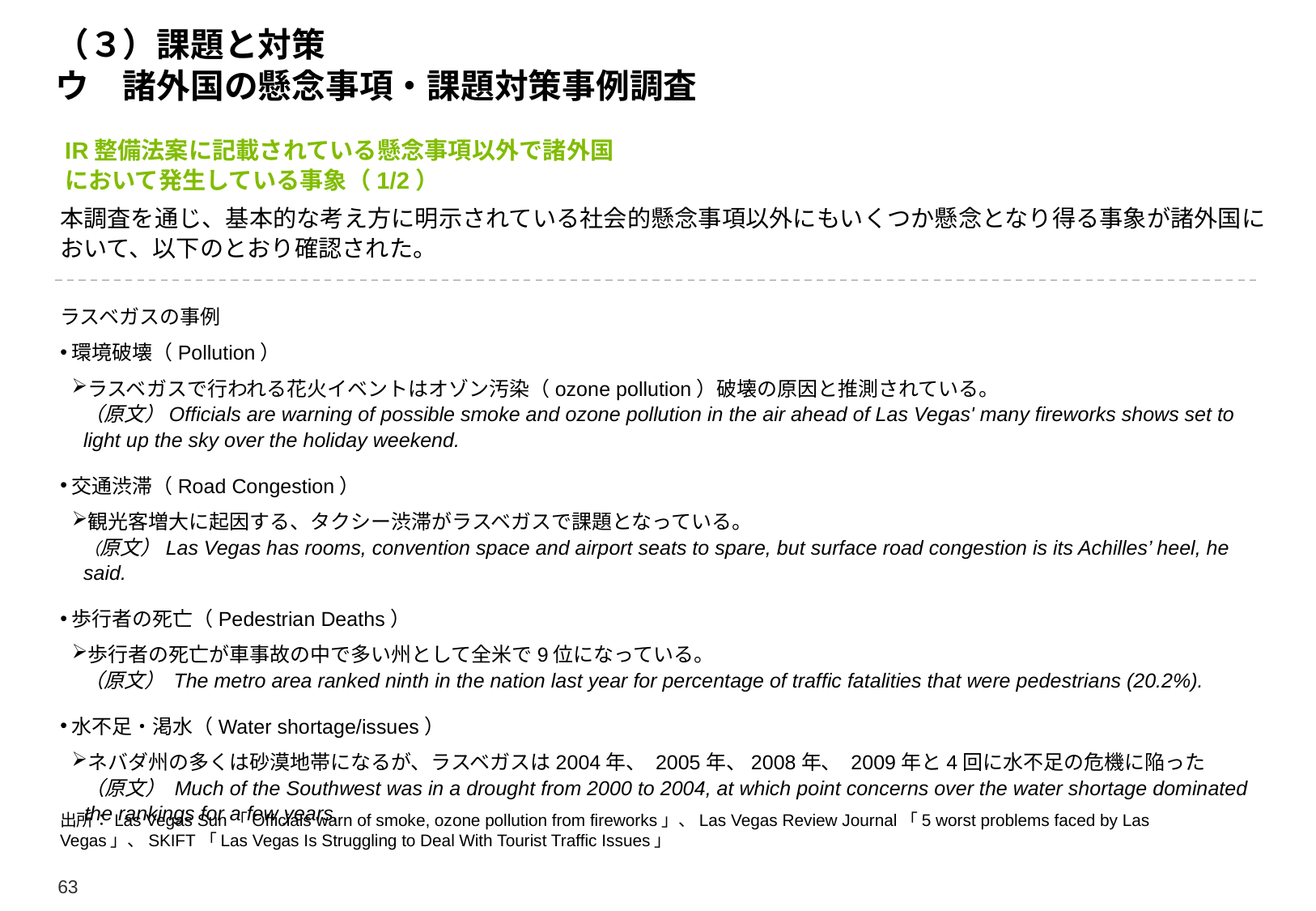

# （３）課題と対策 ウ　諸外国の懸念事項・課題対策事例調査
IR整備法案に記載されている懸念事項以外で諸外国において発生している事象（1/2）
本調査を通じ、基本的な考え方に明示されている社会的懸念事項以外にもいくつか懸念となり得る事象が諸外国において、以下のとおり確認された。
ラスベガスの事例
環境破壊（Pollution）
ラスベガスで行われる花火イベントはオゾン汚染（ozone pollution）破壊の原因と推測されている。
（原文）Officials are warning of possible smoke and ozone pollution in the air ahead of Las Vegas' many fireworks shows set to light up the sky over the holiday weekend.
交通渋滞（Road Congestion）
観光客増大に起因する、タクシー渋滞がラスベガスで課題となっている。
（原文）Las Vegas has rooms, convention space and airport seats to spare, but surface road congestion is its Achilles’ heel, he said.
歩行者の死亡（Pedestrian Deaths）
歩行者の死亡が車事故の中で多い州として全米で9位になっている。
（原文） The metro area ranked ninth in the nation last year for percentage of traffic fatalities that were pedestrians (20.2%).
水不足・渇水（Water shortage/issues）
ネバダ州の多くは砂漠地帯になるが、ラスベガスは2004年、 2005年、2008年、 2009年と4回に水不足の危機に陥った
（原文） Much of the Southwest was in a drought from 2000 to 2004, at which point concerns over the water shortage dominated the rankings for a few years.
出所：Las Vegas Sun「Officials warn of smoke, ozone pollution from fireworks」、Las Vegas Review Journal「5 worst problems faced by Las Vegas」、SKIFT「Las Vegas Is Struggling to Deal With Tourist Traffic Issues」
63